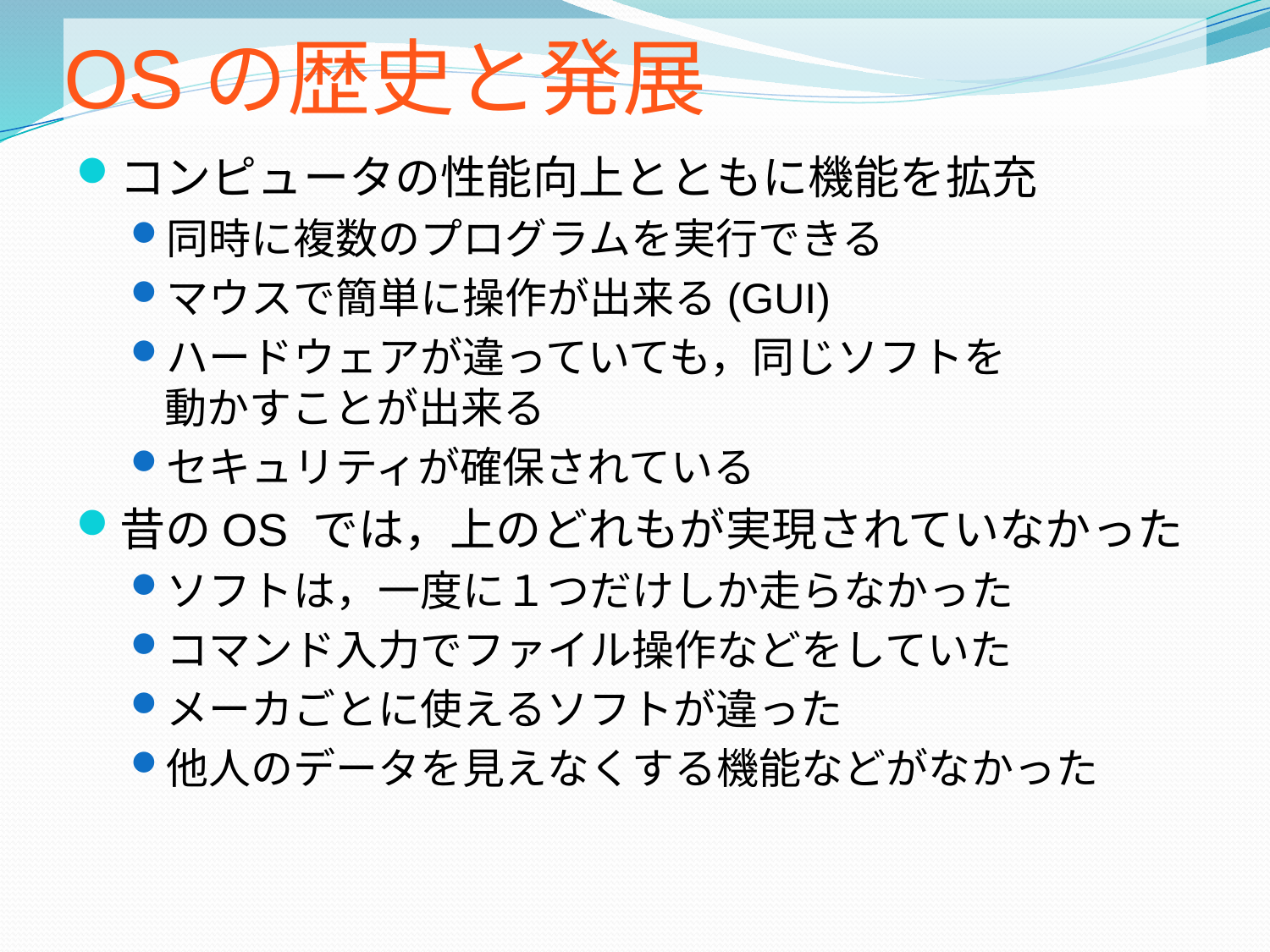

# OSの歴史と発展
コンピュータの性能向上とともに機能を拡充
同時に複数のプログラムを実行できる
マウスで簡単に操作が出来る(GUI)
ハードウェアが違っていても，同じソフトを
動かすことが出来る
セキュリティが確保されている
昔のOS では，上のどれもが実現されていなかった
ソフトは，一度に１つだけしか走らなかった
コマンド入力でファイル操作などをしていた
メーカごとに使えるソフトが違った
他人のデータを見えなくする機能などがなかった